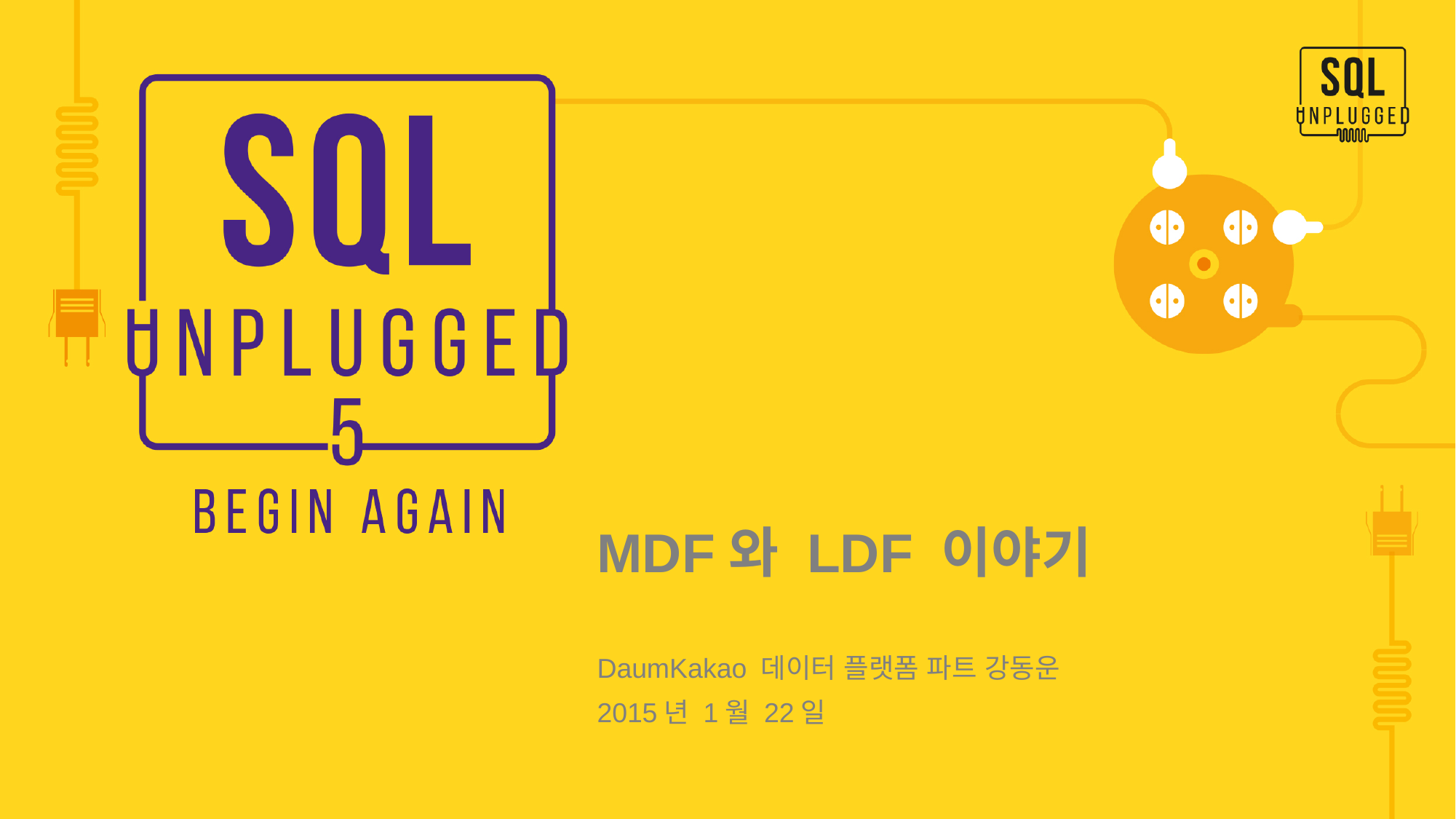

MDF와 LDF 이야기
DaumKakao 데이터 플랫폼 파트 강동운
2015년 1월 22일